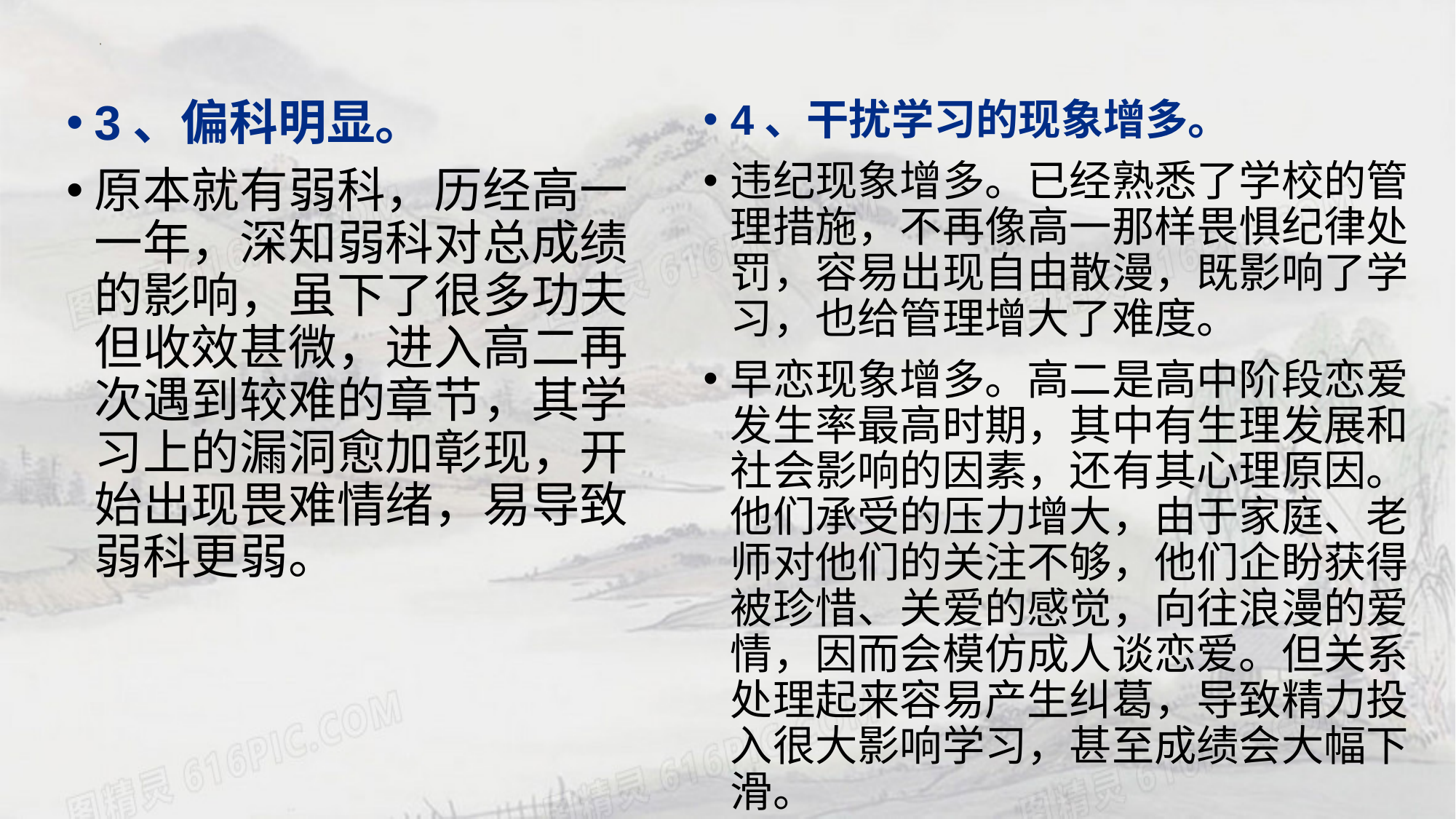

3、偏科明显。
原本就有弱科，历经高一一年，深知弱科对总成绩的影响，虽下了很多功夫但收效甚微，进入高二再次遇到较难的章节，其学习上的漏洞愈加彰现，开始出现畏难情绪，易导致弱科更弱。
4、干扰学习的现象增多。
违纪现象增多。已经熟悉了学校的管理措施，不再像高一那样畏惧纪律处罚，容易出现自由散漫，既影响了学习，也给管理增大了难度。
早恋现象增多。高二是高中阶段恋爱发生率最高时期，其中有生理发展和社会影响的因素，还有其心理原因。他们承受的压力增大，由于家庭、老师对他们的关注不够，他们企盼获得被珍惜、关爱的感觉，向往浪漫的爱情，因而会模仿成人谈恋爱。但关系处理起来容易产生纠葛，导致精力投入很大影响学习，甚至成绩会大幅下滑。